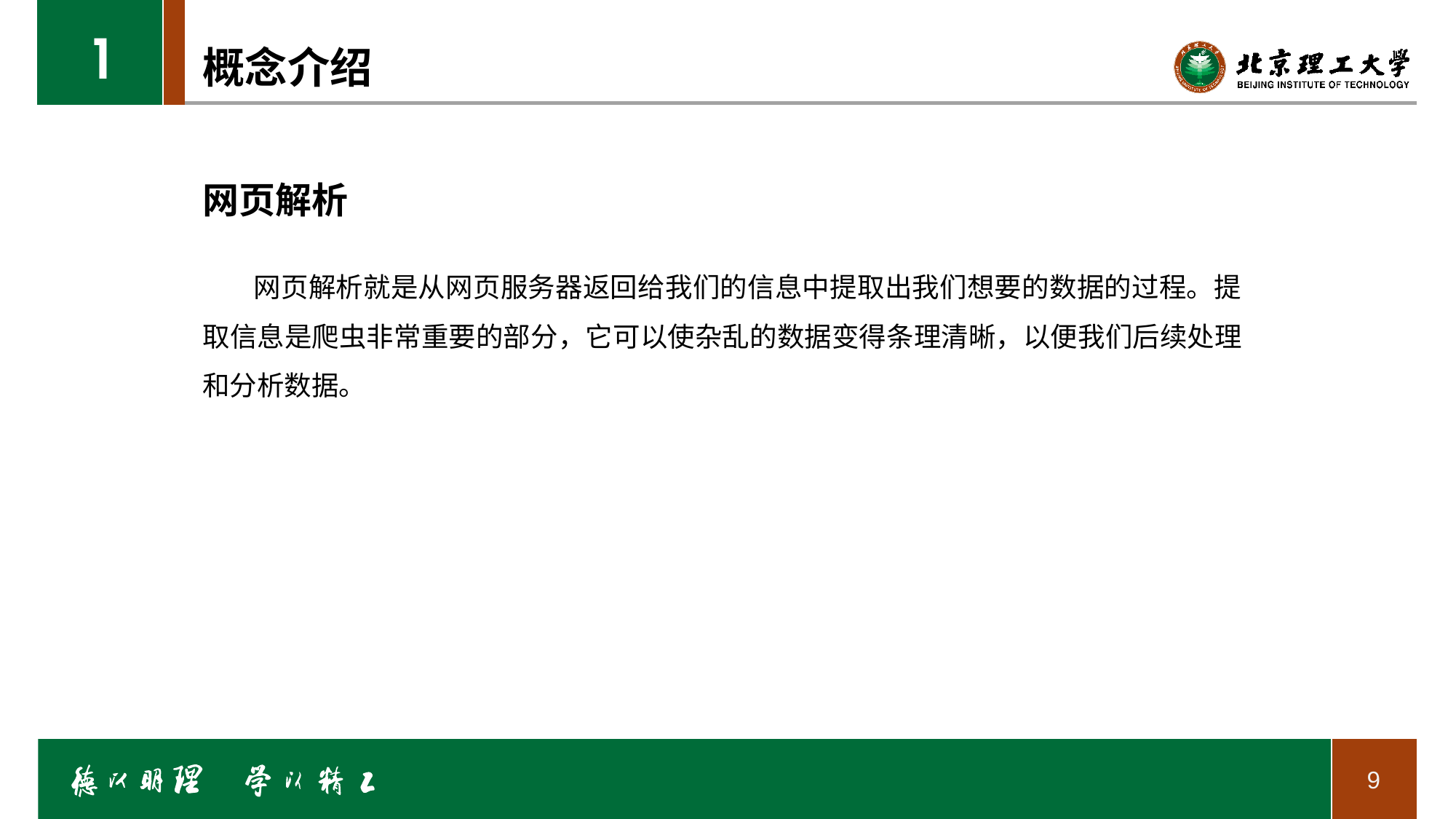

1
# 概念介绍
网页解析

       网页解析就是从网页服务器返回给我们的信息中提取出我们想要的数据的过程。提取信息是爬虫非常重要的部分，它可以使杂乱的数据变得条理清晰，以便我们后续处理和分析数据。